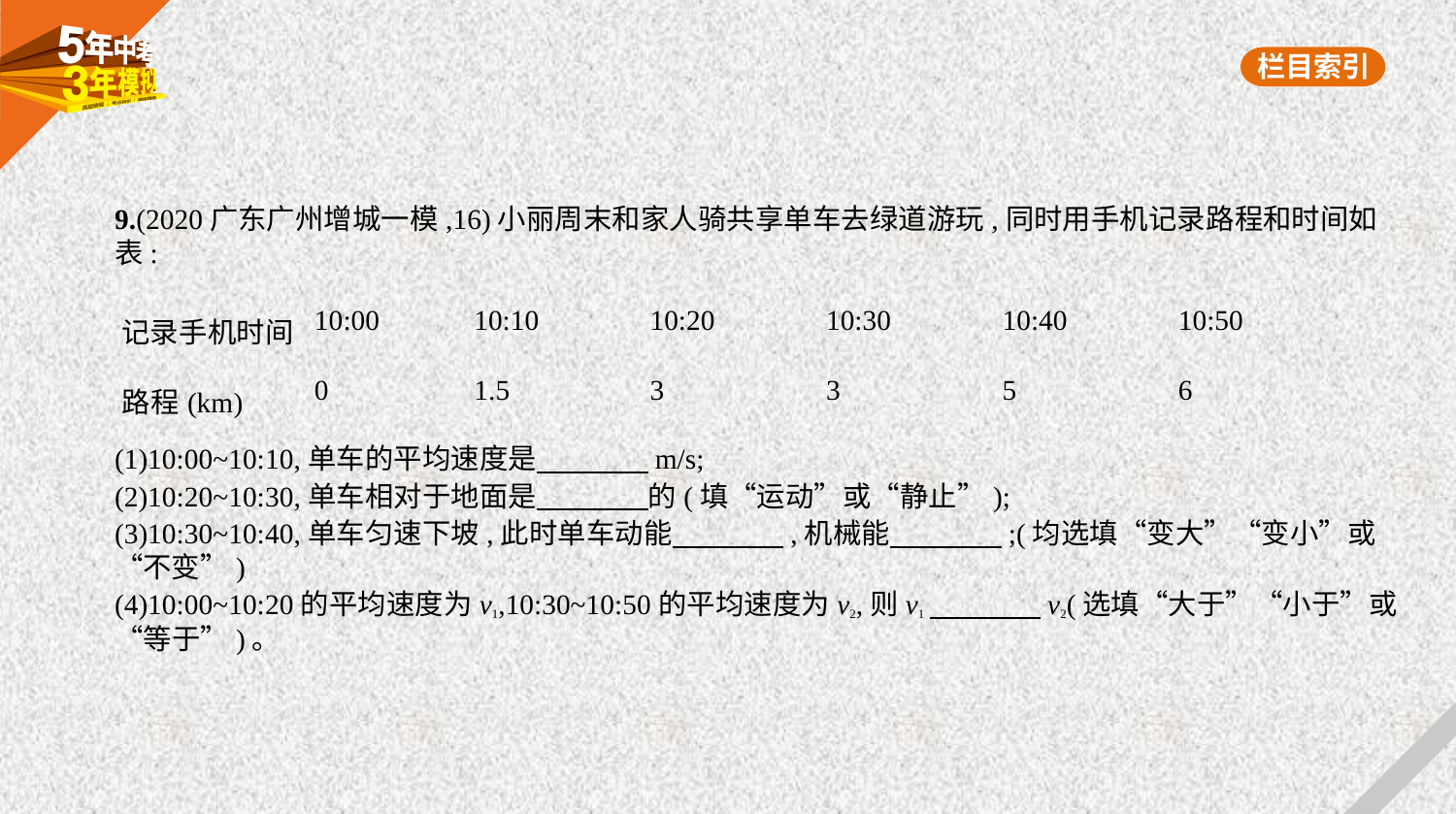

9.(2020广东广州增城一模,16)小丽周末和家人骑共享单车去绿道游玩,同时用手机记录路程和时间如
表:
| 记录手机时间 | 10:00 | 10:10 | 10:20 | 10:30 | 10:40 | 10:50 |
| --- | --- | --- | --- | --- | --- | --- |
| 路程(km) | 0 | 1.5 | 3 | 3 | 5 | 6 |
(1)10:00~10:10,单车的平均速度是　　　    m/s;
(2)10:20~10:30,单车相对于地面是　　　    的(填“运动”或“静止”);
(3)10:30~10:40,单车匀速下坡,此时单车动能　　　    ,机械能　　　    ;(均选填“变大”“变小”或
“不变”)
(4)10:00~10:20的平均速度为v1,10:30~10:50的平均速度为v2,则v1　　　    v2(选填“大于”“小于”或
“等于”)。